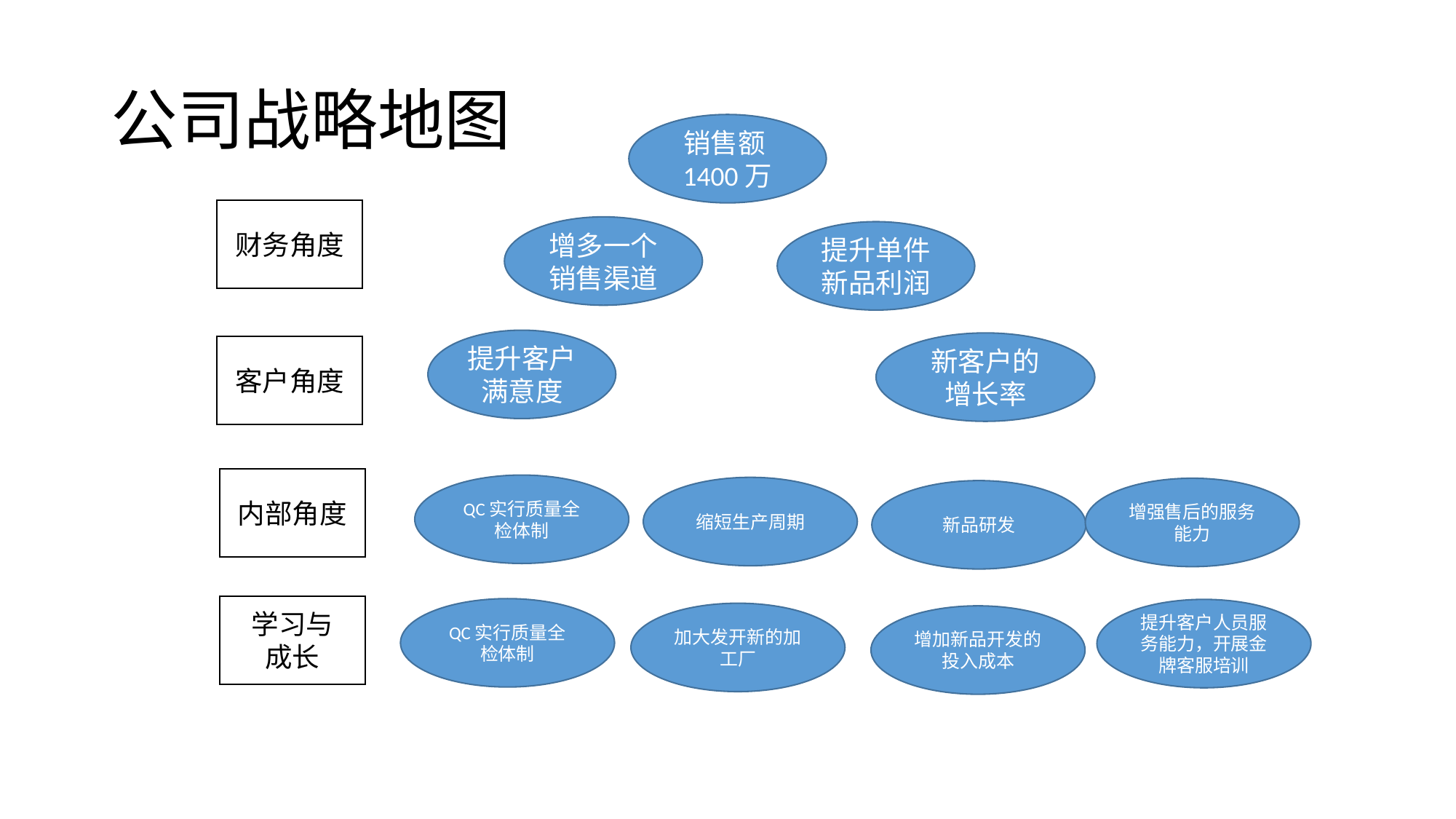

# 公司战略地图
销售额1400万
财务角度
增多一个销售渠道

提升单件新品利润
提升客户满意度
新客户的增长率
客户角度

内部角度
QC实行质量全检体制
缩短生产周期
增强售后的服务能力
新品研发

学习与
成长
QC实行质量全检体制
提升客户人员服务能力，开展金牌客服培训
加大发开新的加工厂
增加新品开发的投入成本